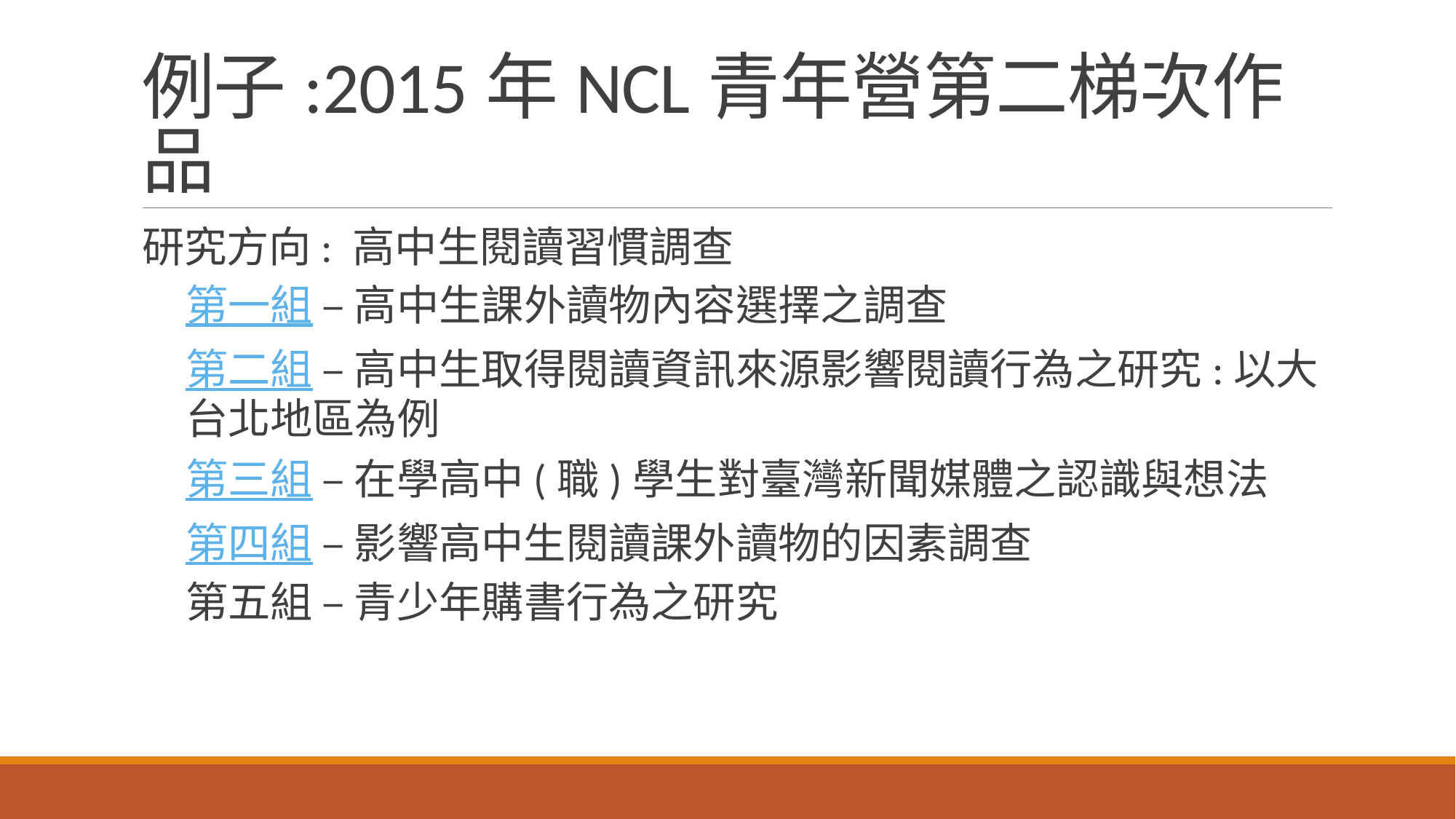

# 例子:2015年NCL青年營第二梯次作品
研究方向: 高中生閱讀習慣調查
第一組 – 高中生課外讀物內容選擇之調查
第二組 – 高中生取得閱讀資訊來源影響閱讀行為之研究:以大台北地區為例
第三組 – 在學高中(職)學生對臺灣新聞媒體之認識與想法
第四組 – 影響高中生閱讀課外讀物的因素調查
第五組 – 青少年購書行為之研究